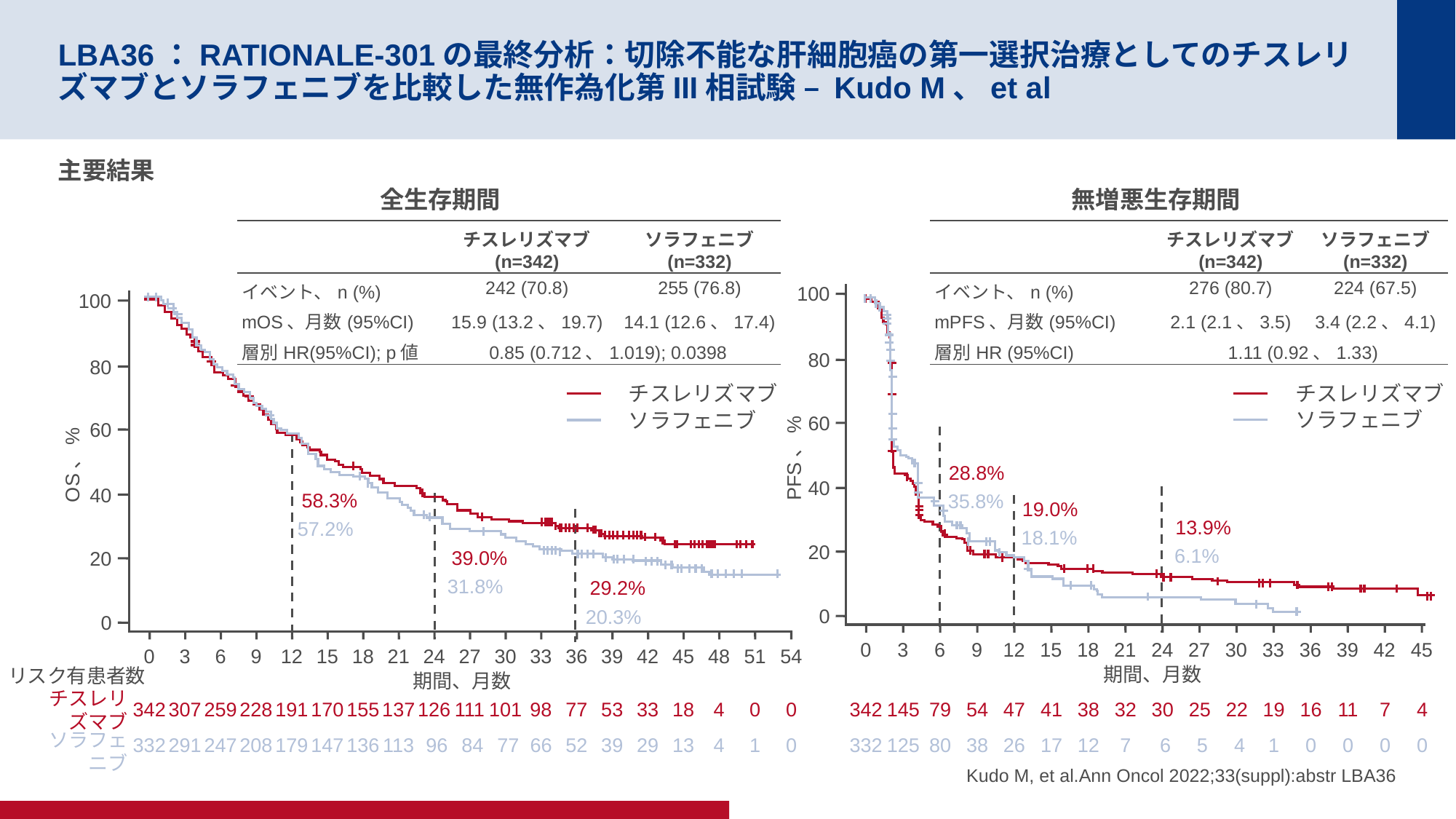

# LBA36：RATIONALE-301の最終分析：切除不能な肝細胞癌の第一選択治療としてのチスレリズマブとソラフェニブを比較した無作為化第III相試験 – Kudo M、et al
主要結果
全生存期間
無増悪生存期間
|  | チスレリズマブ (n=342) | ソラフェニブ (n=332) |
| --- | --- | --- |
| イベント、n (%) | 242 (70.8) | 255 (76.8) |
| mOS、月数(95%CI) | 15.9 (13.2、19.7) | 14.1 (12.6、17.4) |
| 層別HR(95%CI); p値 | 0.85 (0.712、1.019); 0.0398 |  |
|  | チスレリズマブ (n=342) | ソラフェニブ (n=332) |
| --- | --- | --- |
| イベント、n (%) | 276 (80.7) | 224 (67.5) |
| mPFS、月数(95%CI) | 2.1 (2.1、3.5) | 3.4 (2.2、4.1) |
| 層別HR (95%CI) | 1.11 (0.92、1.33) |  |
100

80

60

PFS、%
40

20

0

100

80

60

OS、%
40

20

0

58.3%
57.2%
39.0%
31.8%
29.2%
20.3%

0
3
6
9
12
15
18
21
24
27
30
33
36
39
42
45
48
51
54
リスク有患者数
期間、月数
チスレリズマブ
342
307
259
228
191
170
155
137
126
111
101
98
77
53
33
18
4
0
0
ソラフェニブ
332
291
247
208
179
147
136
113
 96
 84
 77
66
52
39
29
13
4
1
0

チスレリズマブ
チスレリズマブ
ソラフェニブ
ソラフェニブ
28.8%
35.8%
19.0%
13.9%
18.1%
6.1%

0
3
6
9
12
15
18
21
24
27
30
33
36
39
42
45
期間、月数
342
145
79
54
47
41
38
32
30
25
22
19
16
11
7
4
Kudo M, et al.Ann Oncol 2022;33(suppl):abstr LBA36
332
125
80
38
26
17
12
7
 6
 5
 4
1
0
0
0
0